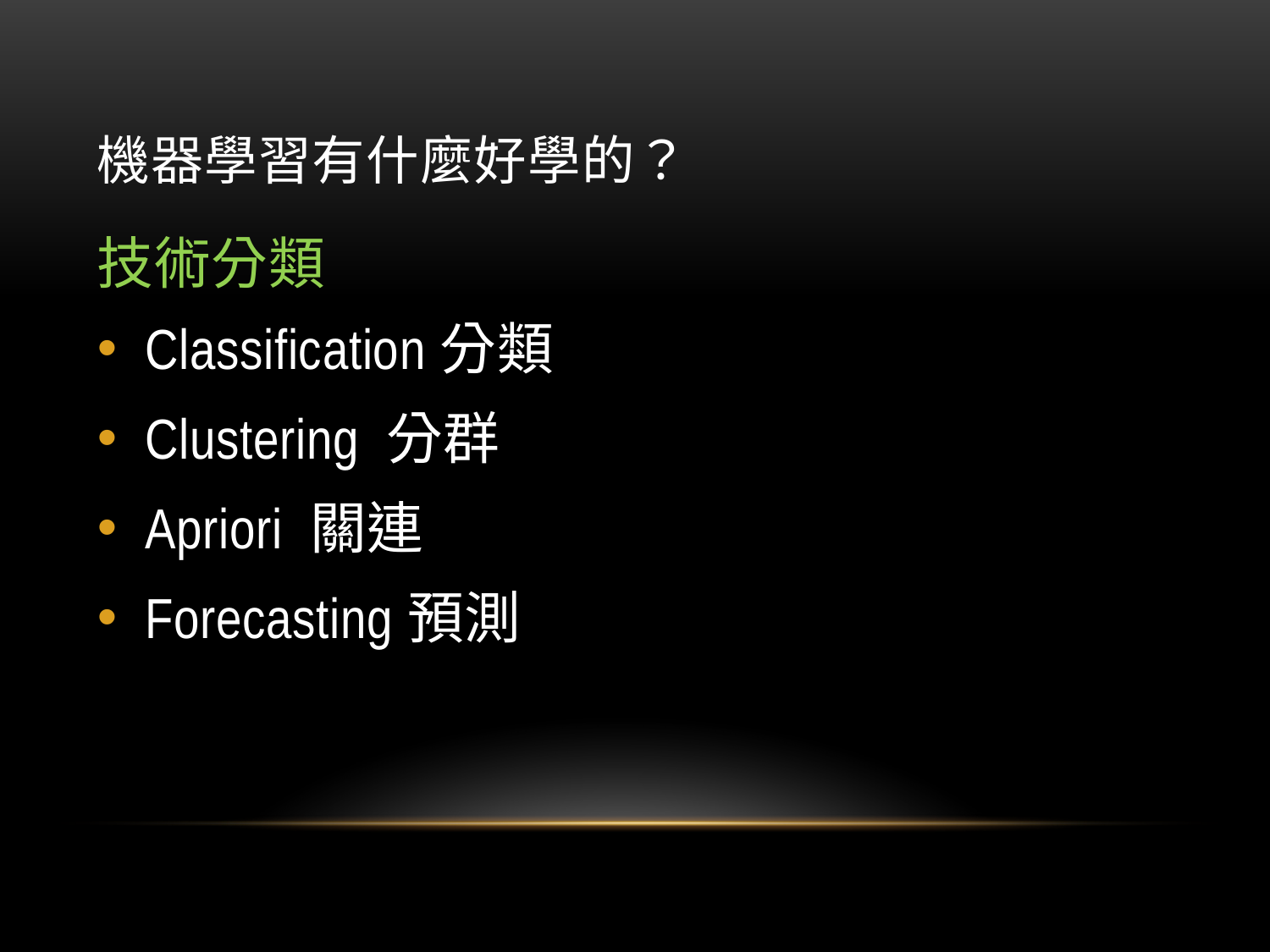

# 機器學習有什麼好學的？
技術分類

Classification分類
Clustering 分群
Apriori 關連
Forecasting預測